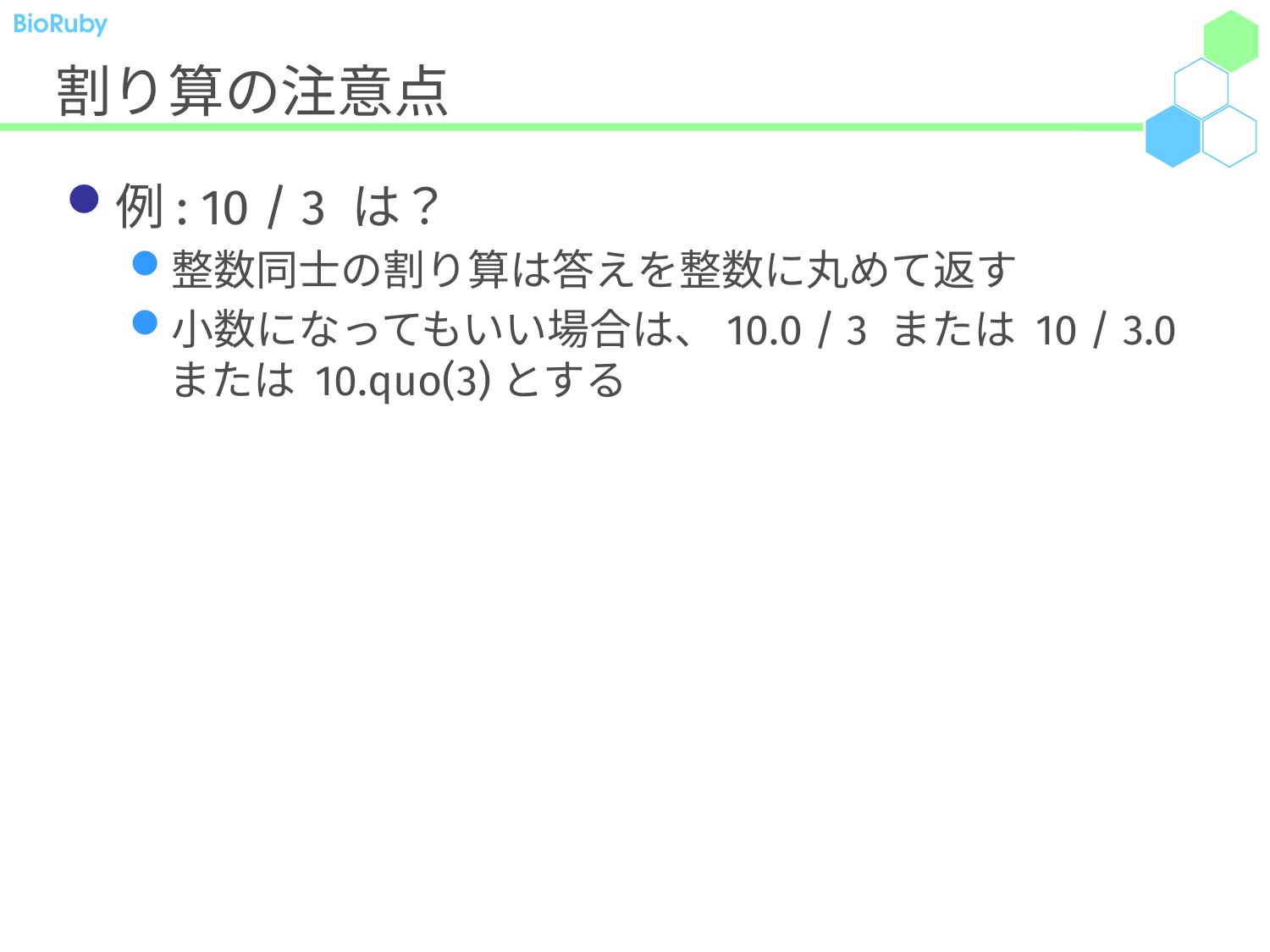

# 割り算の注意点
例: 10 / 3 は？
整数同士の割り算は答えを整数に丸めて返す
小数になってもいい場合は、10.0 / 3 または 10 / 3.0 または 10.quo(3)とする